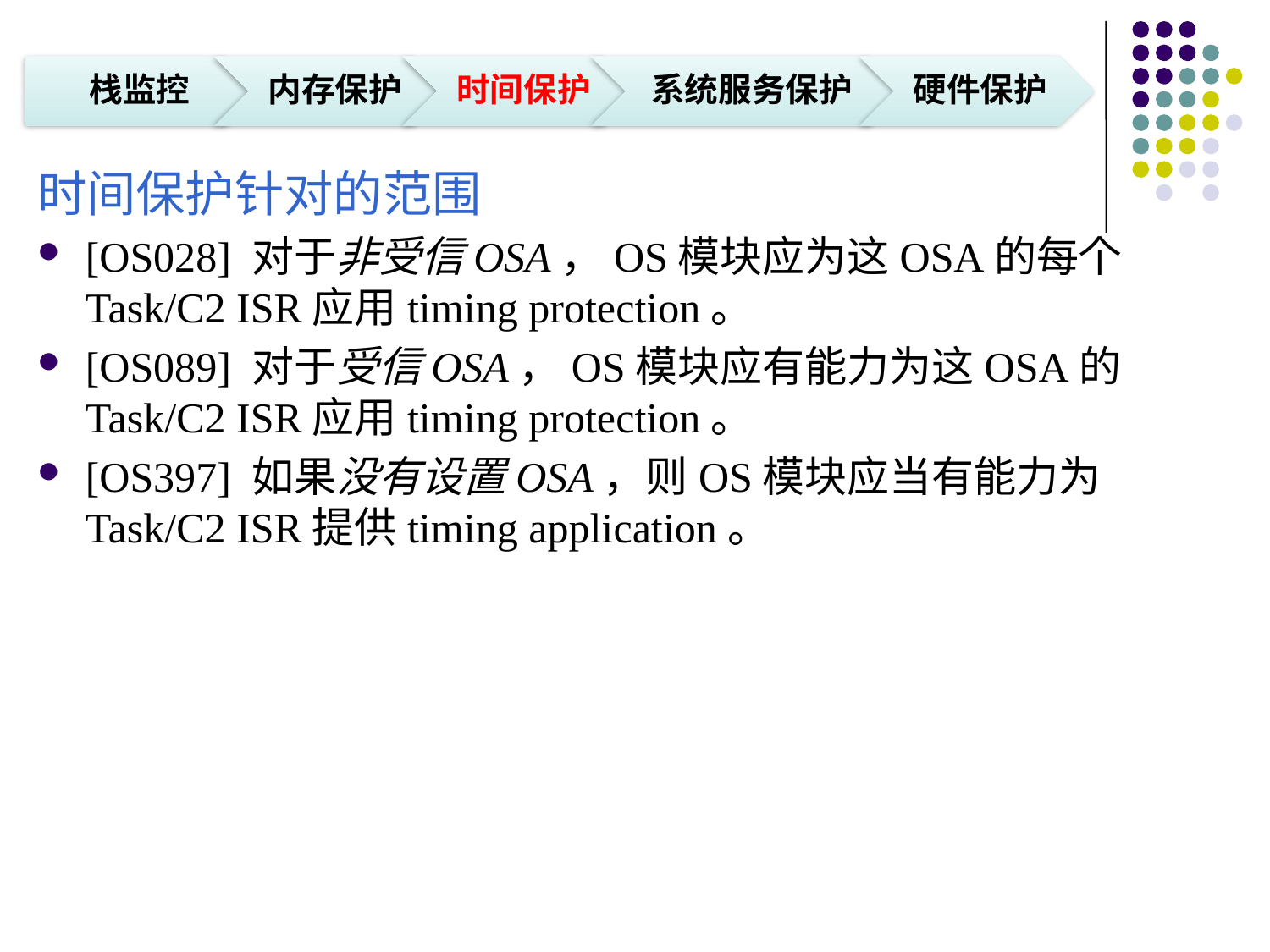

栈监控
内存保护
时间保护
系统服务保护
硬件保护
时间保护针对的范围
[OS028] 对于非受信OSA，OS模块应为这OSA的每个Task/C2 ISR应用timing protection。
[OS089] 对于受信OSA，OS模块应有能力为这OSA的Task/C2 ISR应用timing protection。
[OS397] 如果没有设置OSA，则OS模块应当有能力为Task/C2 ISR提供timing application。